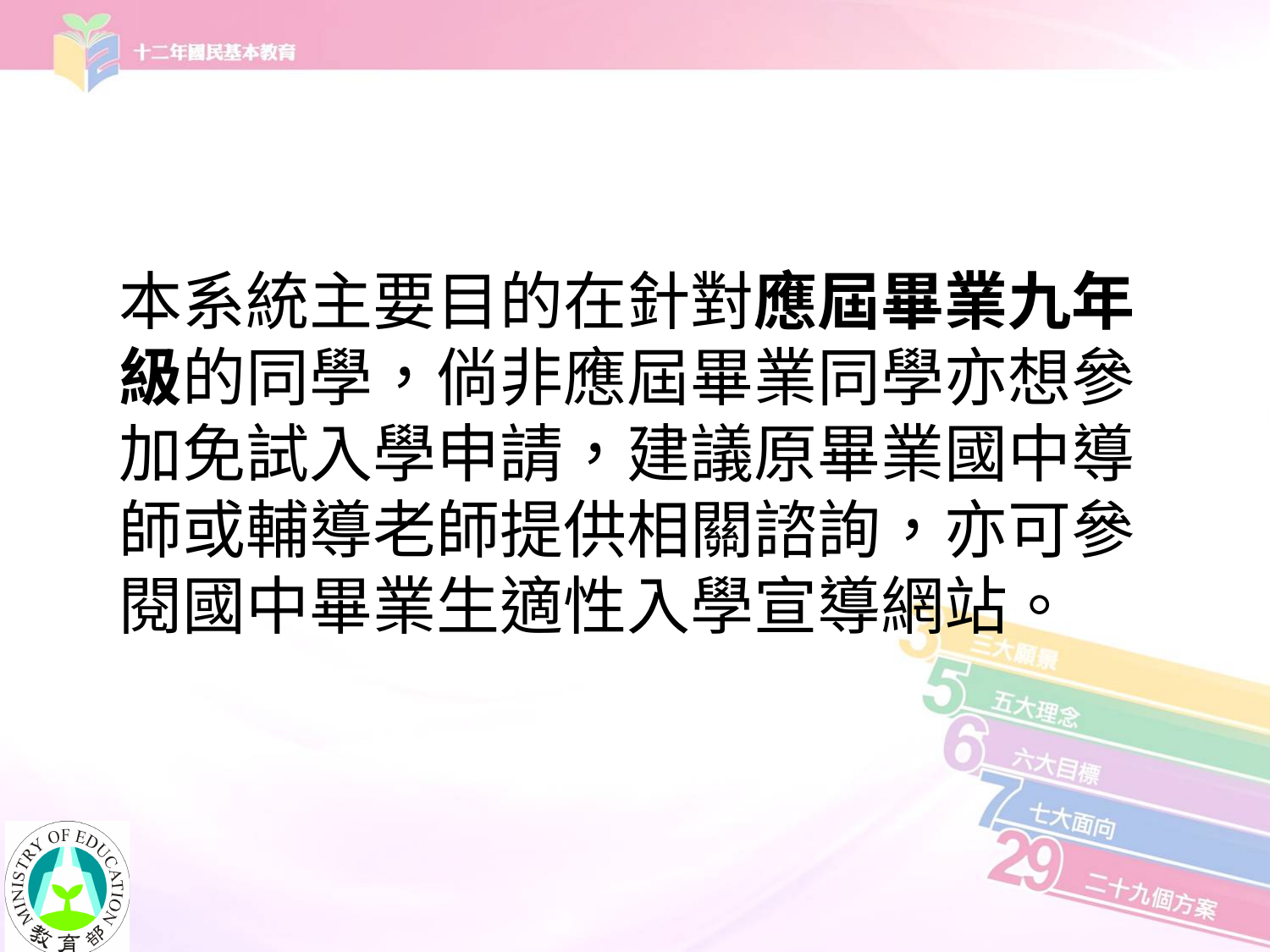

本系統主要目的在針對應屆畢業九年級的同學，倘非應屆畢業同學亦想參加免試入學申請，建議原畢業國中導師或輔導老師提供相關諮詢，亦可參閱國中畢業生適性入學宣導網站。